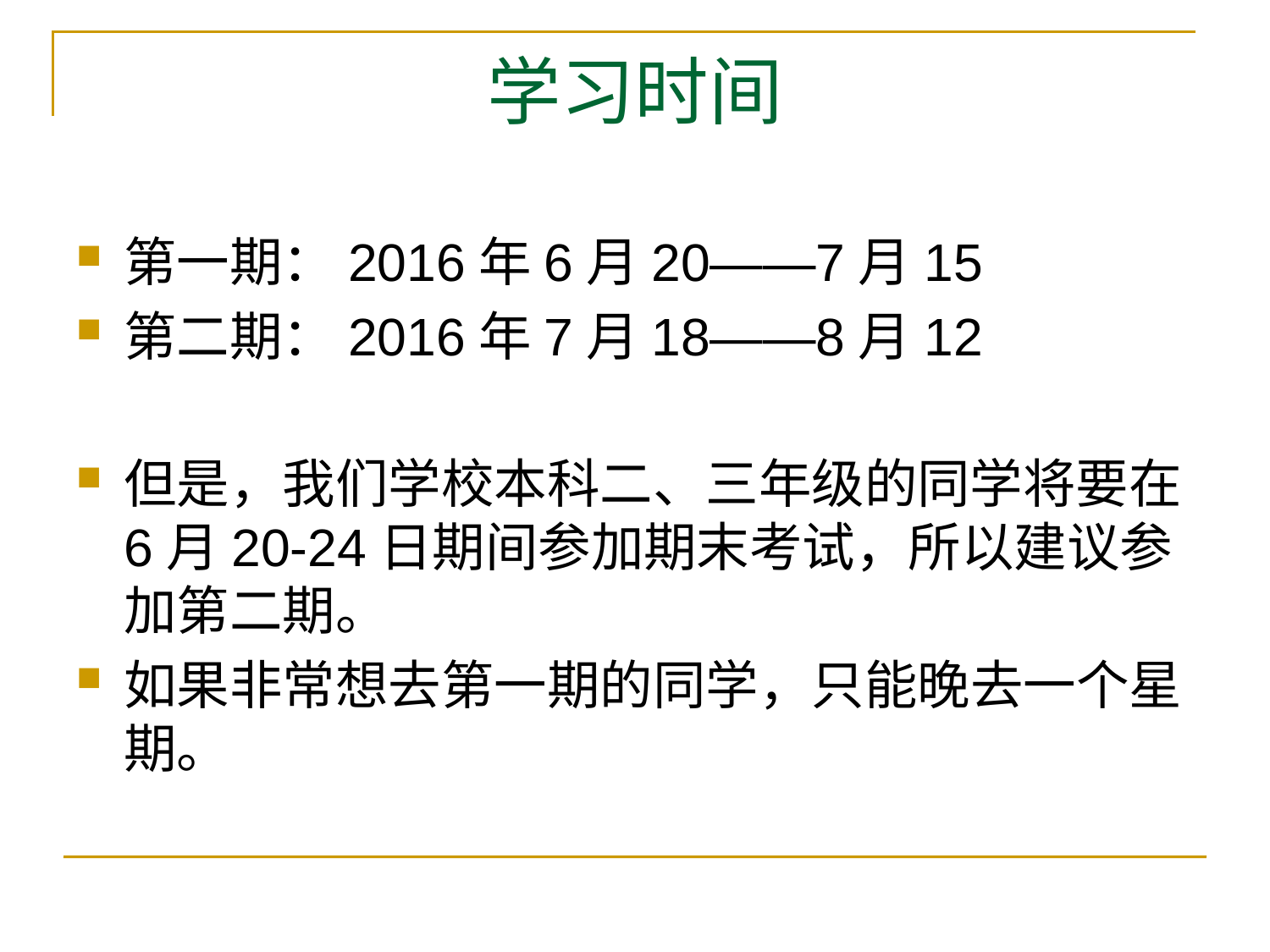

# 学习时间
第一期：2016年6月20——7月15
第二期：2016年7月18——8月12

但是，我们学校本科二、三年级的同学将要在6月20-24日期间参加期末考试，所以建议参加第二期。
如果非常想去第一期的同学，只能晚去一个星期。